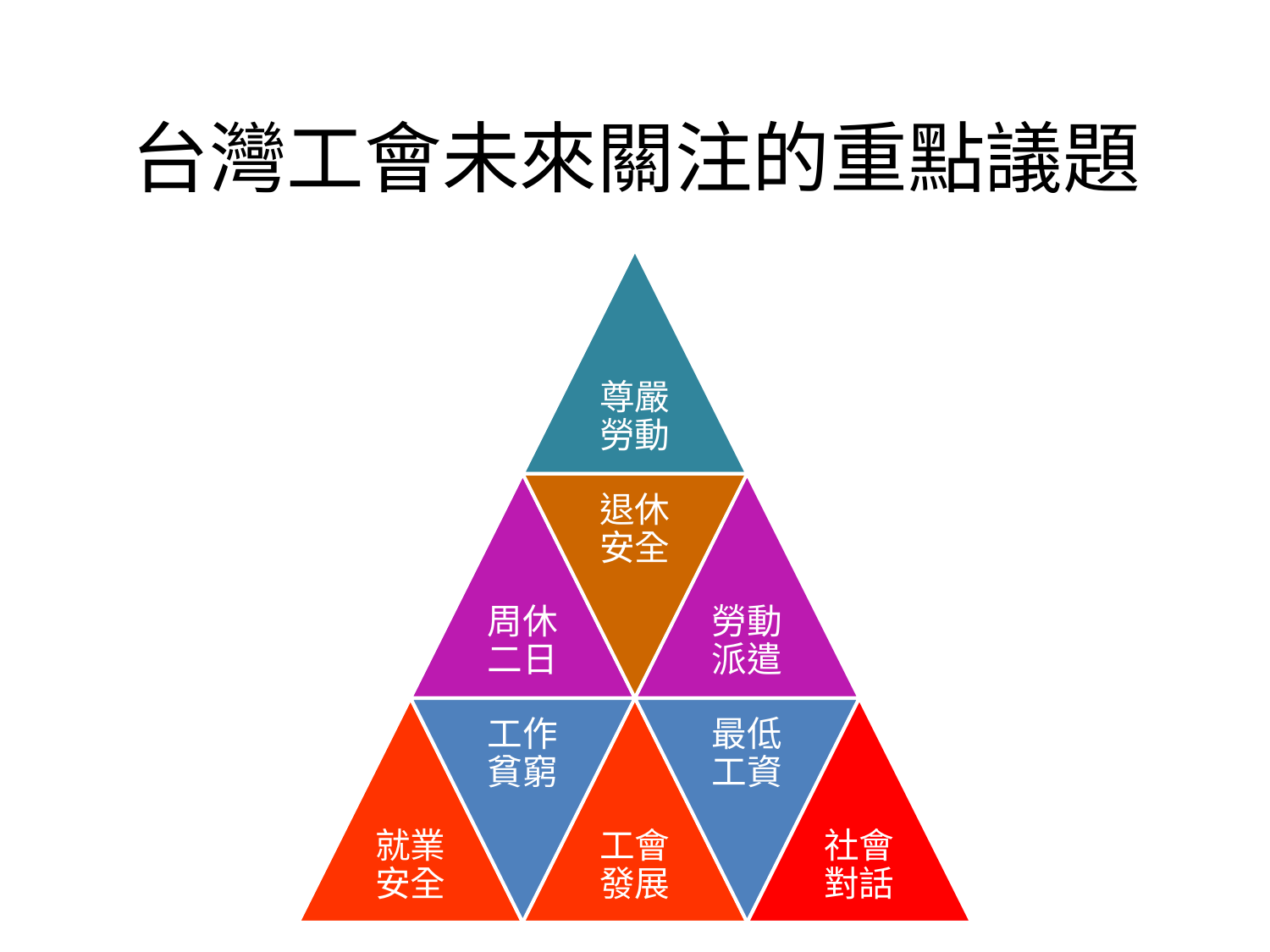

# 台灣工會未來關注的重點議題
尊嚴勞動
周休二日
退休安全
勞動派遣
就業安全
工作貧窮
工會發展
最低工資
社會對話